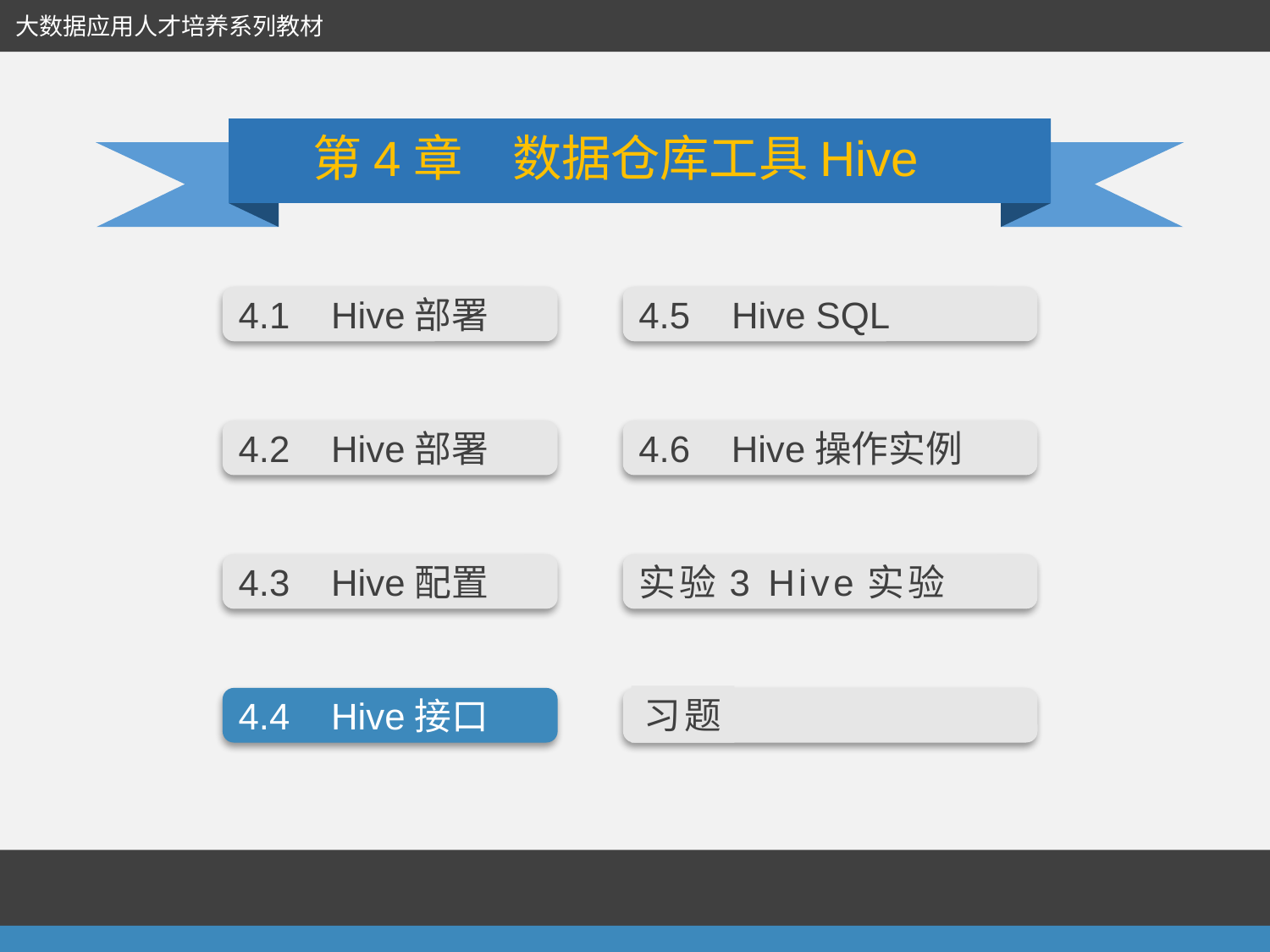

大数据应用人才培养系列教材

第4章　数据仓库工具Hive
4.1    Hive部署
4.5    Hive SQL
4.2    Hive部署
4.6    Hive操作实例
4.3    Hive配置
实验3 Hive实验
习题

4.4    Hive接口